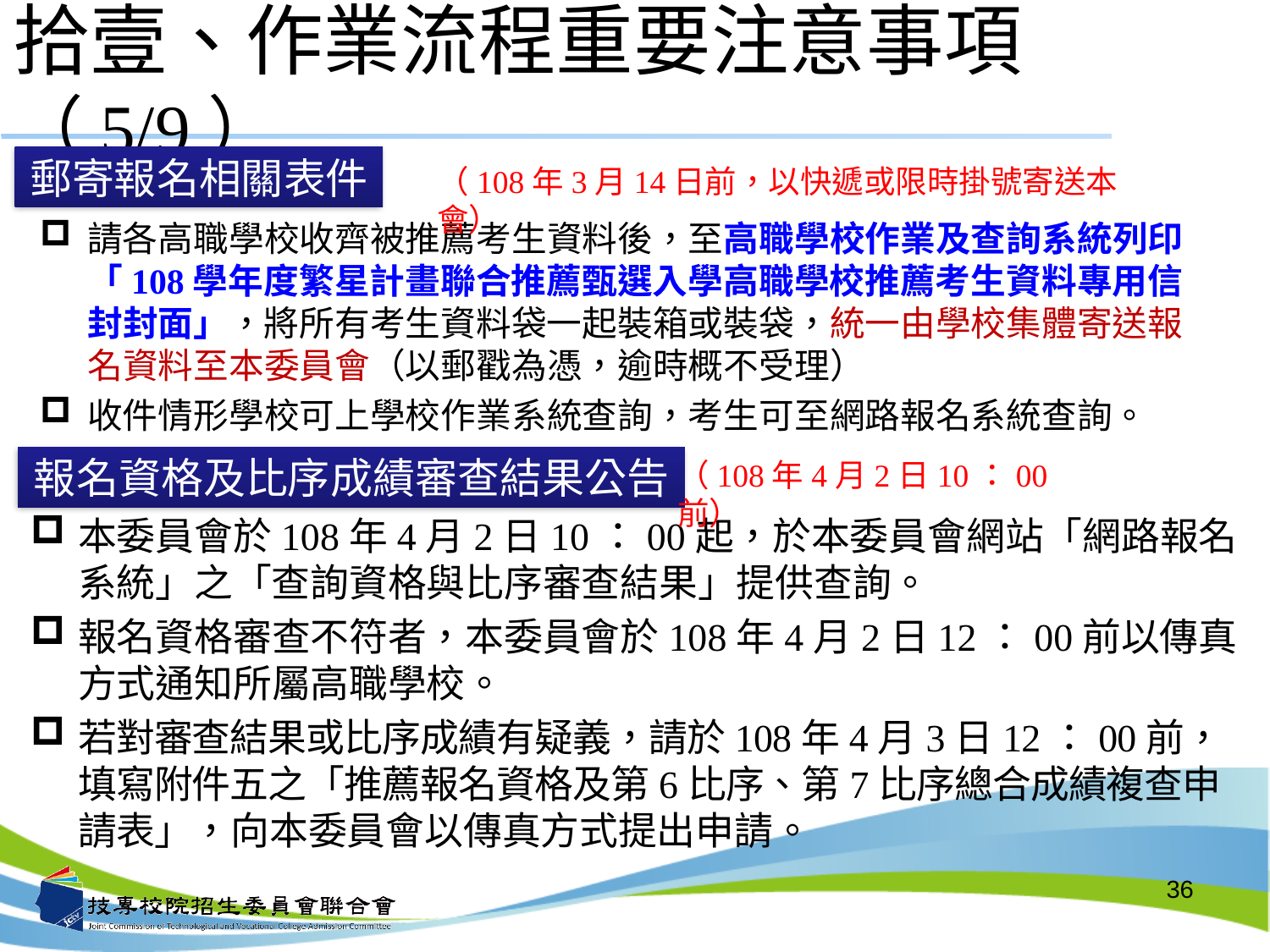

# 拾壹、作業流程重要注意事項（5/9）
郵寄報名相關表件
（108年3月14日前，以快遞或限時掛號寄送本會）
請各高職學校收齊被推薦考生資料後，至高職學校作業及查詢系統列印「108學年度繁星計畫聯合推薦甄選入學高職學校推薦考生資料專用信封封面」，將所有考生資料袋一起裝箱或裝袋，統一由學校集體寄送報名資料至本委員會（以郵戳為憑，逾時概不受理）
收件情形學校可上學校作業系統查詢，考生可至網路報名系統查詢。
報名資格及比序成績審查結果公告
（108年4月2日10：00前）
本委員會於108年4月2日10：00起，於本委員會網站「網路報名系統」之「查詢資格與比序審查結果」提供查詢。
報名資格審查不符者，本委員會於108年4月2日12：00前以傳真方式通知所屬高職學校。
若對審查結果或比序成績有疑義，請於108年4月3日12：00前，填寫附件五之「推薦報名資格及第6比序、第7比序總合成績複查申請表」，向本委員會以傳真方式提出申請。
36